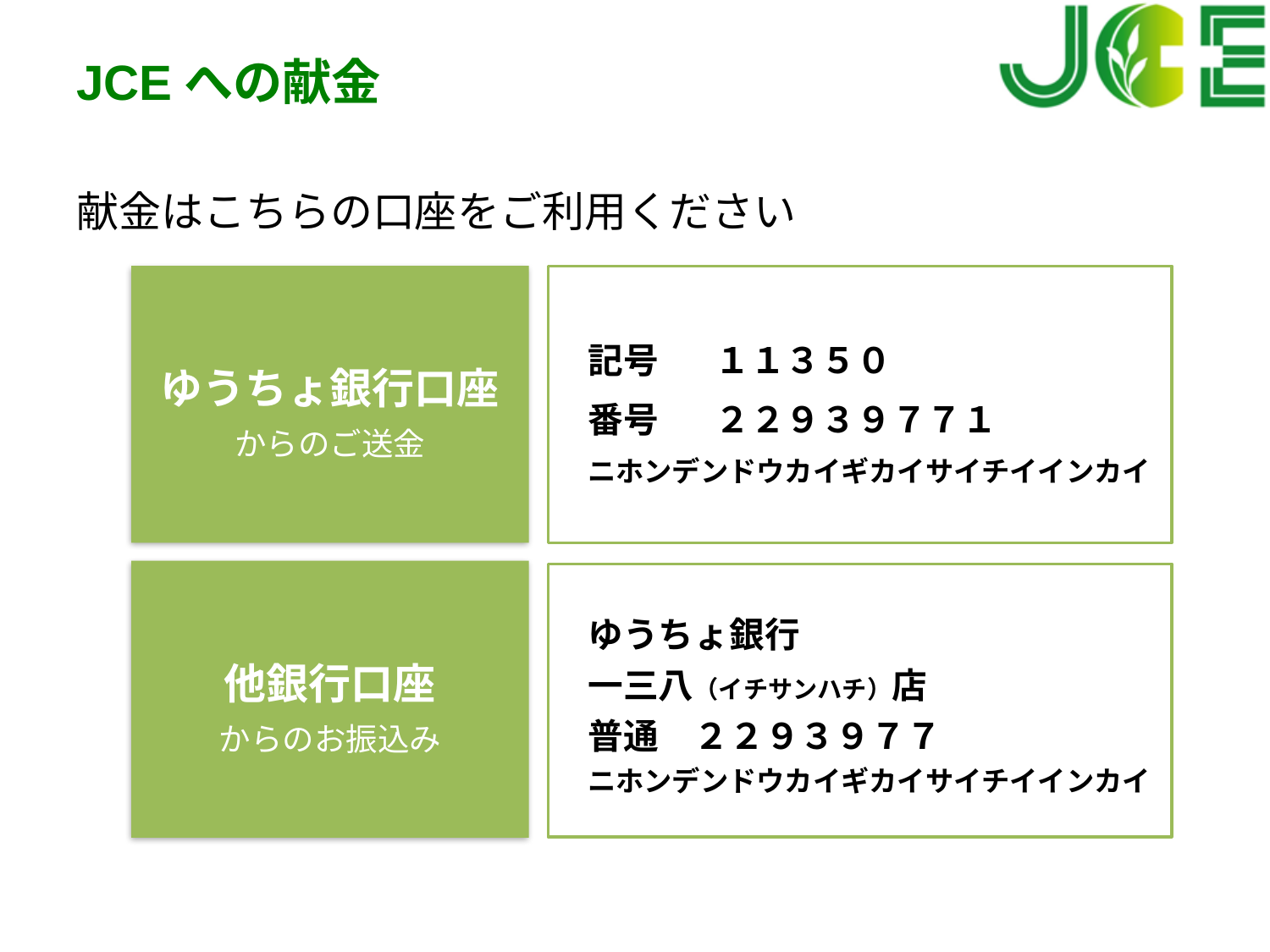

# JCEへの献金
献金はこちらの口座をご利用ください
ゆうちょ銀行口座
からのご送金
記号	１１３５０
番号	２２９３９７７１
ニホンデンドウカイギカイサイチイインカイ
他銀行口座
からのお振込み
ゆうちょ銀行
一三八（イチサンハチ）店
普通　２２９３９７７
ニホンデンドウカイギカイサイチイインカイ